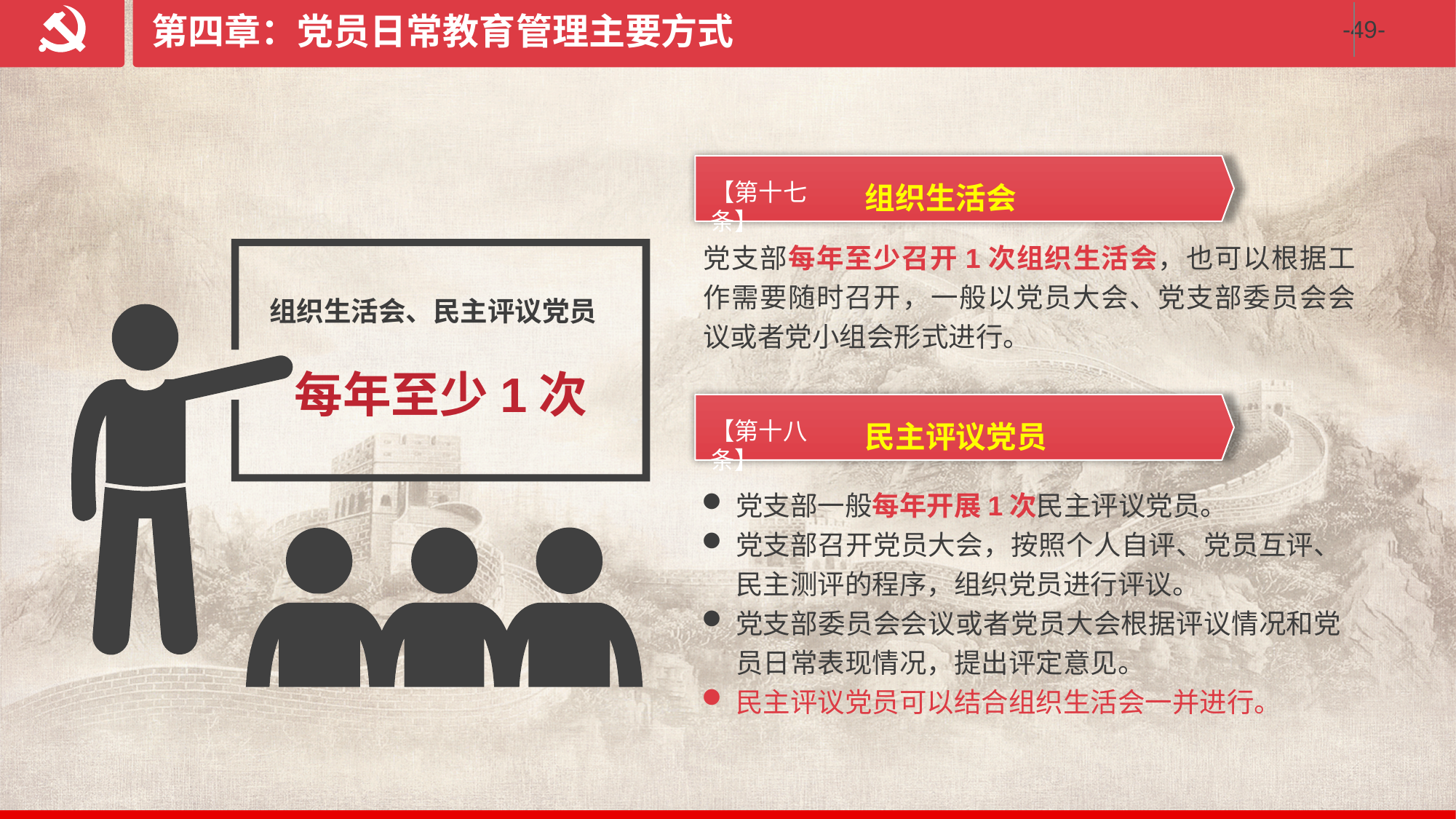

第四章：党员日常教育管理主要方式

组织生活会
【第十七条】
党支部每年至少召开1次组织生活会，也可以根据工作需要随时召开，一般以党员大会、党支部委员会会议或者党小组会形式进行。

组织生活会、民主评议党员
每年至少1次

民主评议党员
【第十八条】
党支部一般每年开展1次民主评议党员。
党支部召开党员大会，按照个人自评、党员互评、民主测评的程序，组织党员进行评议。
党支部委员会会议或者党员大会根据评议情况和党员日常表现情况，提出评定意见。
民主评议党员可以结合组织生活会一并进行。